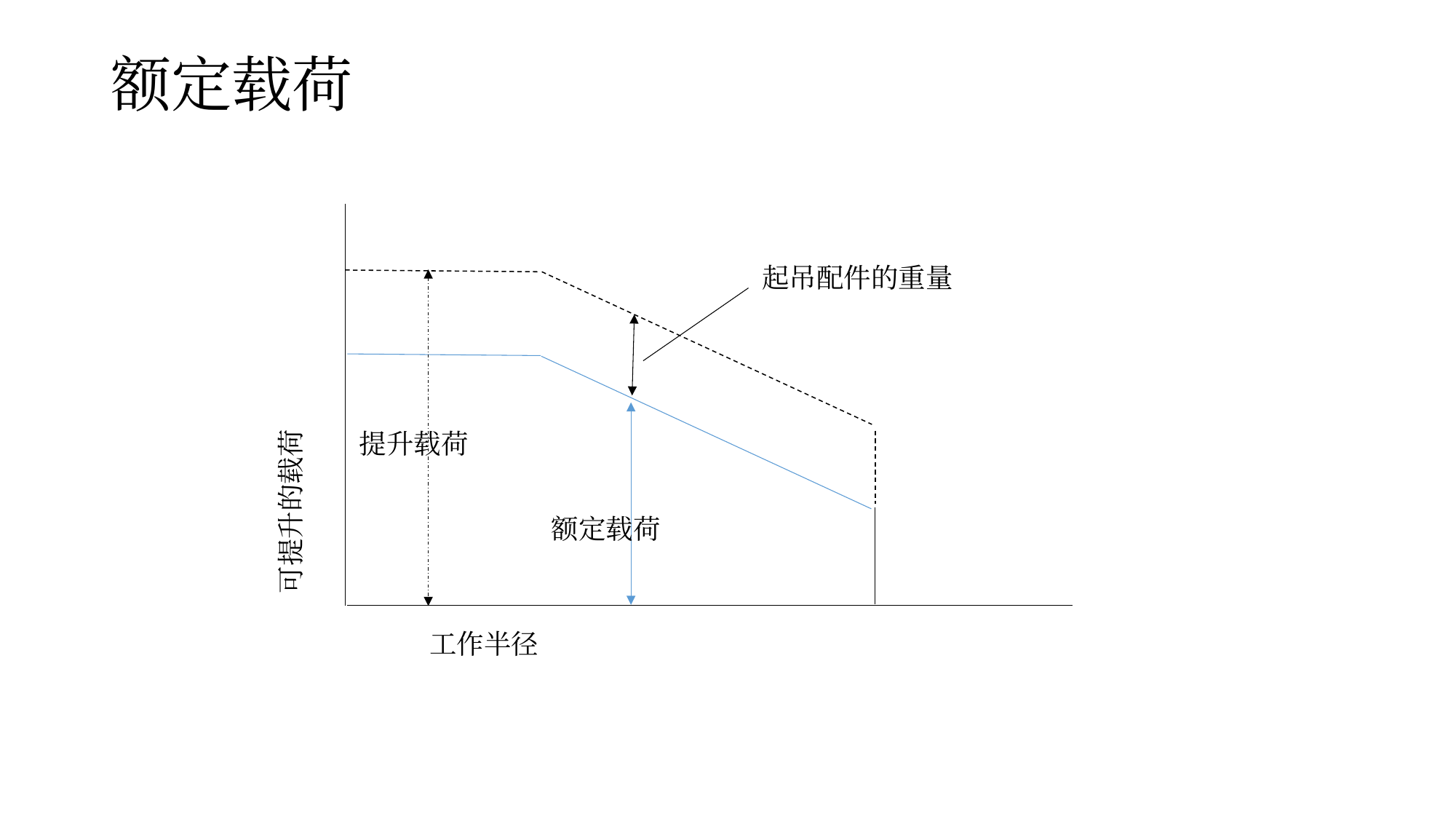

# 额定载荷
可提升的载荷

起吊配件的重量
提升载荷
额定载荷
工作半径